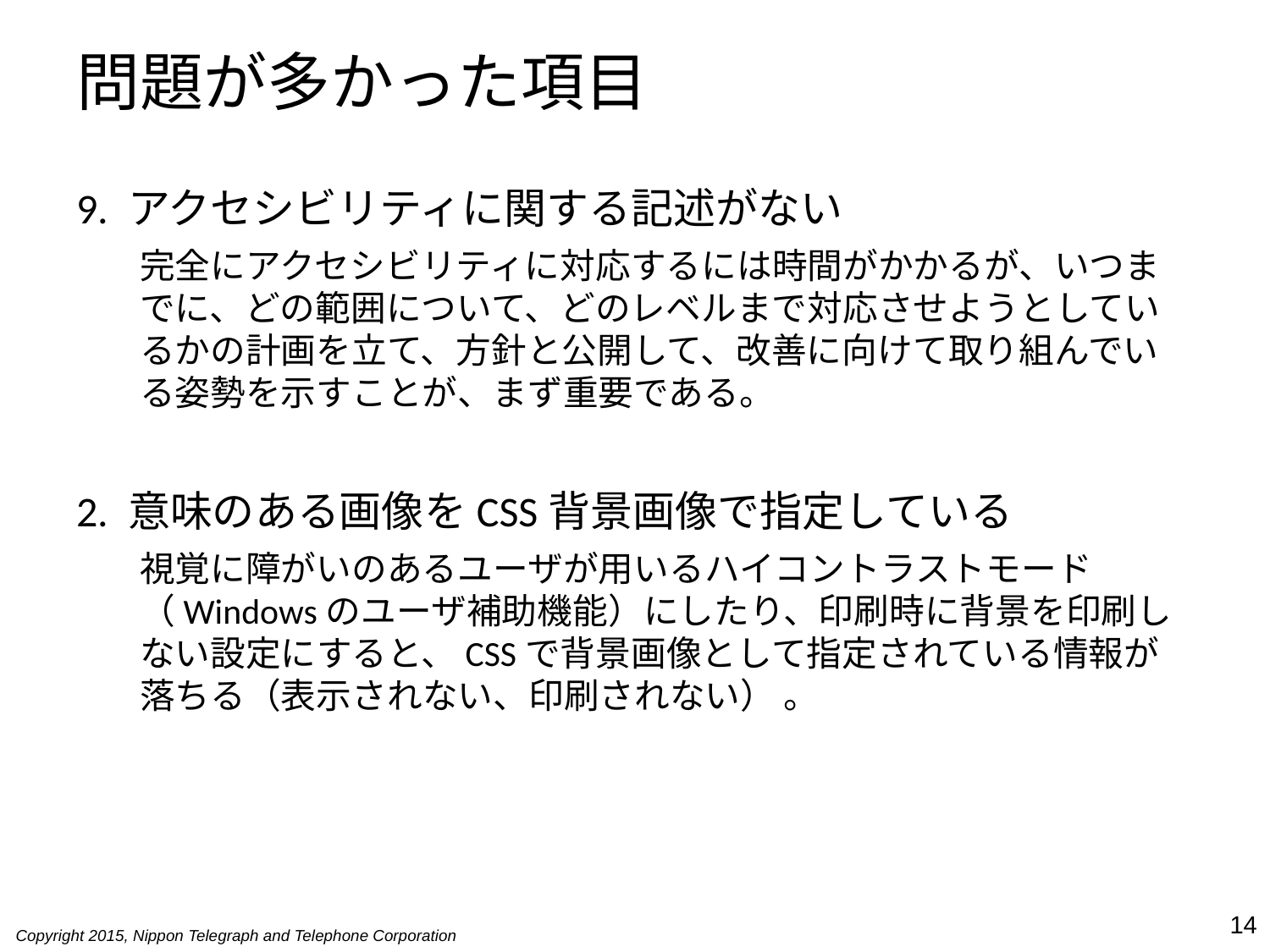

# 問題が多かった項目
9. アクセシビリティに関する記述がない
完全にアクセシビリティに対応するには時間がかかるが、いつまでに、どの範囲について、どのレベルまで対応させようとしているかの計画を立て、方針と公開して、改善に向けて取り組んでいる姿勢を示すことが、まず重要である。

2. 意味のある画像をCSS背景画像で指定している
視覚に障がいのあるユーザが用いるハイコントラストモード（Windowsのユーザ補助機能）にしたり、印刷時に背景を印刷しない設定にすると、CSSで背景画像として指定されている情報が落ちる（表示されない、印刷されない） 。
14